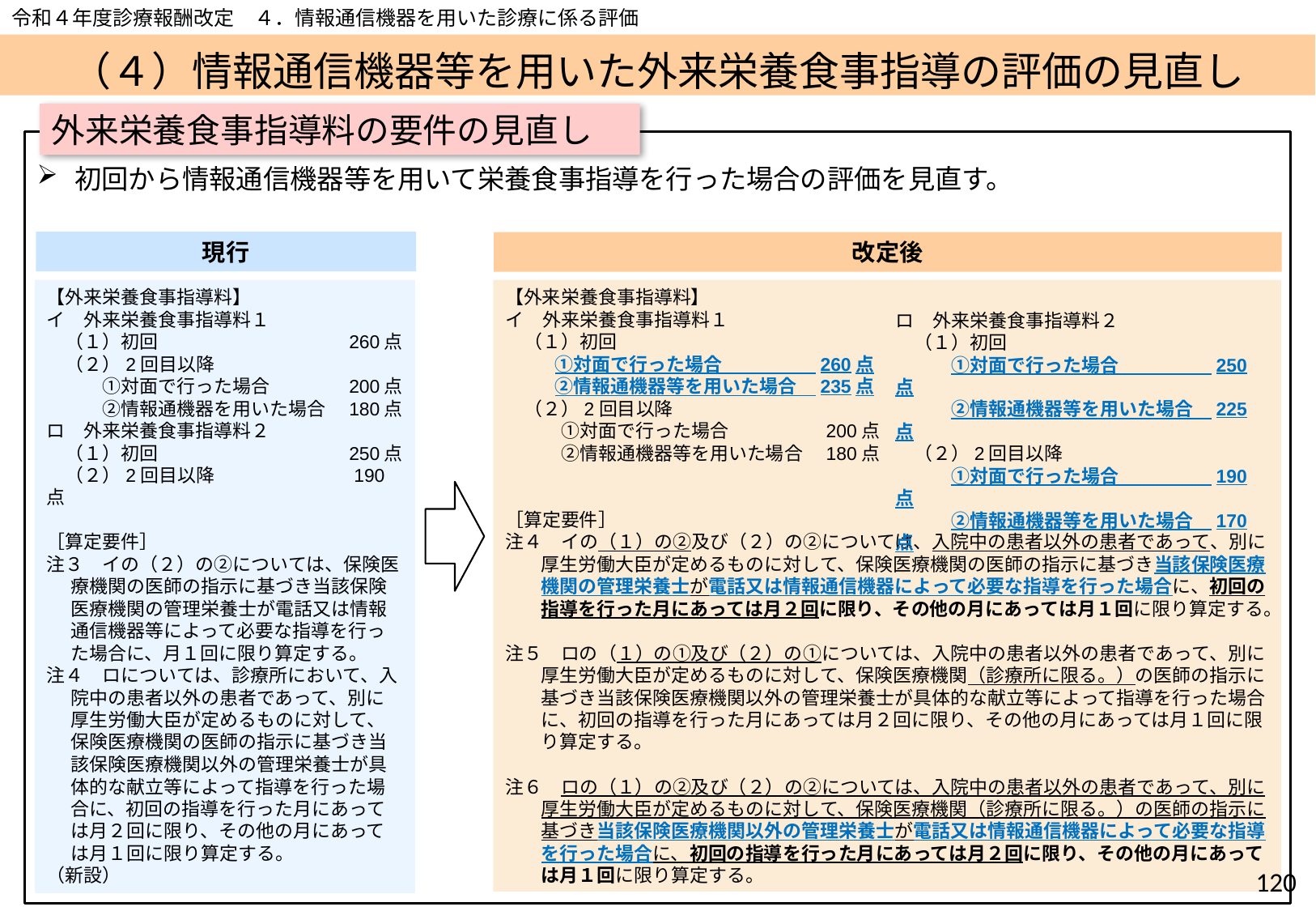

令和４年度診療報酬改定　４．情報通信機器を用いた診療に係る評価

# （４）情報通信機器等を用いた外来栄養食事指導の評価の見直し
外来栄養食事指導料の要件の見直し

初回から情報通信機器等を用いて栄養食事指導を行った場合の評価を見直す。
現行
改定後
【外来栄養食事指導料】
イ　外来栄養食事指導料１
　（１）初回
　　   ①対面で行った場合　　　　　260点
　　   ②情報通機器等を用いた場合　235点
　（２）2回目以降
　　　①対面で行った場合　　　　　200点
　　　②情報通機器等を用いた場合　180点

［算定要件］
注４　イの（１）の②及び（２）の②については、入院中の患者以外の患者であって、別に厚生労働大臣が定めるものに対して、保険医療機関の医師の指示に基づき当該保険医療機関の管理栄養士が電話又は情報通信機器によって必要な指導を行った場合に、初回の指導を行った月にあっては月２回に限り、その他の月にあっては月１回に限り算定する。

注５　ロの（１）の①及び（２）の①については、入院中の患者以外の患者であって、別に厚生労働大臣が定めるものに対して、保険医療機関（診療所に限る。）の医師の指示に基づき当該保険医療機関以外の管理栄養士が具体的な献立等によって指導を行った場合に、初回の指導を行った月にあっては月２回に限り、その他の月にあっては月１回に限り算定する。

注６　ロの（１）の②及び（２）の②については、入院中の患者以外の患者であって、別に厚生労働大臣が定めるものに対して、保険医療機関（診療所に限る。）の医師の指示に基づき当該保険医療機関以外の管理栄養士が電話又は情報通信機器によって必要な指導を行った場合に、初回の指導を行った月にあっては月２回に限り、その他の月にあっては月１回に限り算定する。
【外来栄養食事指導料】
イ　外来栄養食事指導料１
　（１）初回　　　　　　　　　　260点
　（２）2回目以降
　　　①対面で行った場合　　　　200点
　　　②情報通機器を用いた場合　180点
ロ　外来栄養食事指導料２
　（１）初回　　　　　　　　　　250点
　（２）2回目以降　　　　　　　 190点

［算定要件］
注３　イの（２）の②については、保険医療機関の医師の指示に基づき当該保険医療機関の管理栄養士が電話又は情報通信機器等によって必要な指導を行った場合に、月１回に限り算定する。
注４　ロについては、診療所において、入院中の患者以外の患者であって、別に厚生労働大臣が定めるものに対して、保険医療機関の医師の指示に基づき当該保険医療機関以外の管理栄養士が具体的な献立等によって指導を行った場合に、初回の指導を行った月にあっては月２回に限り、その他の月にあっては月１回に限り算定する。
（新設）

ロ　外来栄養食事指導料２
　（１）初回
　　　①対面で行った場合　　　　　250点
　　　②情報通機器等を用いた場合　225点
　（２）2回目以降
　　　①対面で行った場合　　　　　190点
　　　②情報通機器等を用いた場合　170点

120